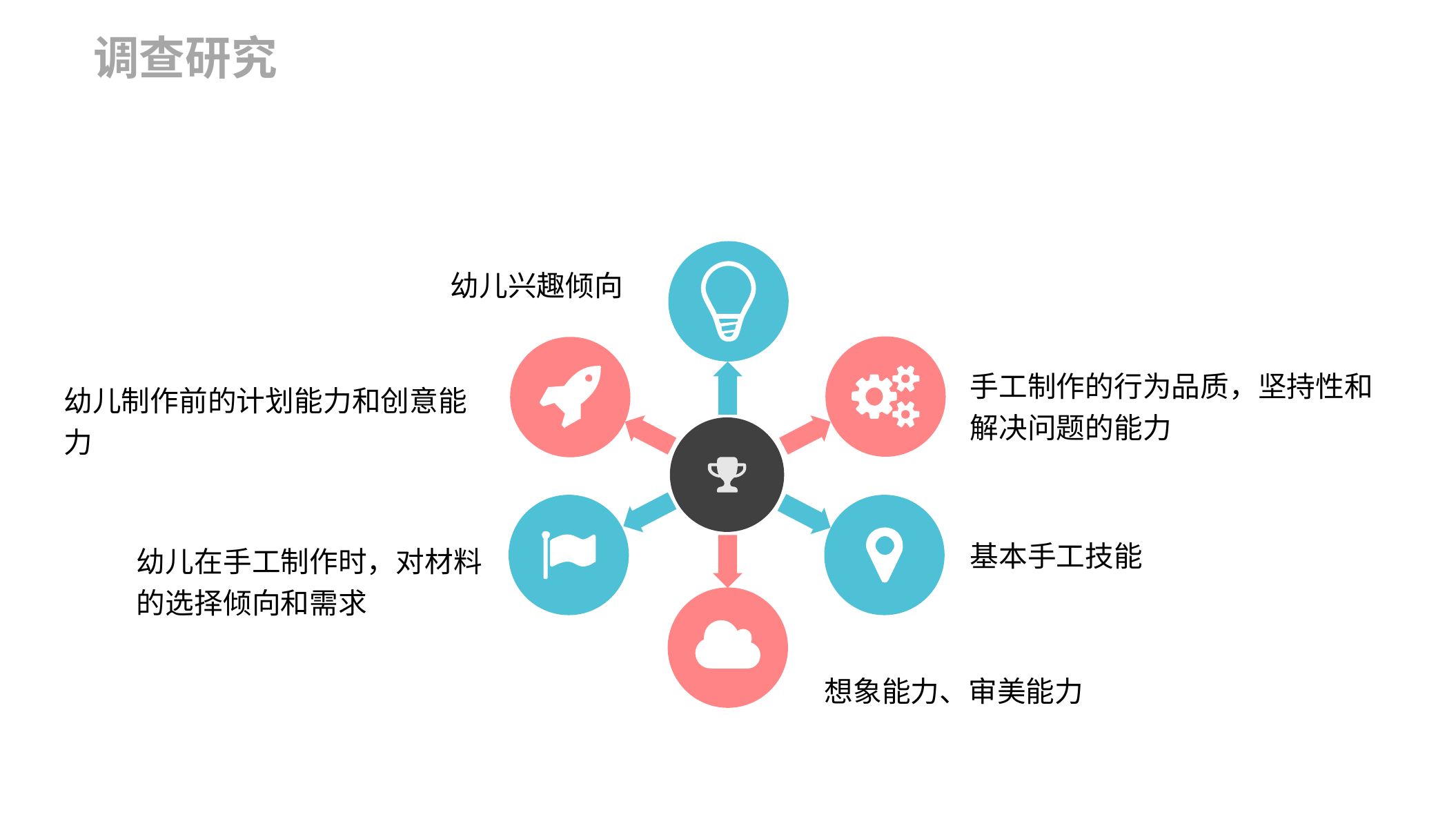

调查研究

幼儿兴趣倾向

手工制作的行为品质，坚持性和解决问题的能力

幼儿制作前的计划能力和创意能力

基本手工技能

幼儿在手工制作时，对材料的选择倾向和需求

想象能力、审美能力